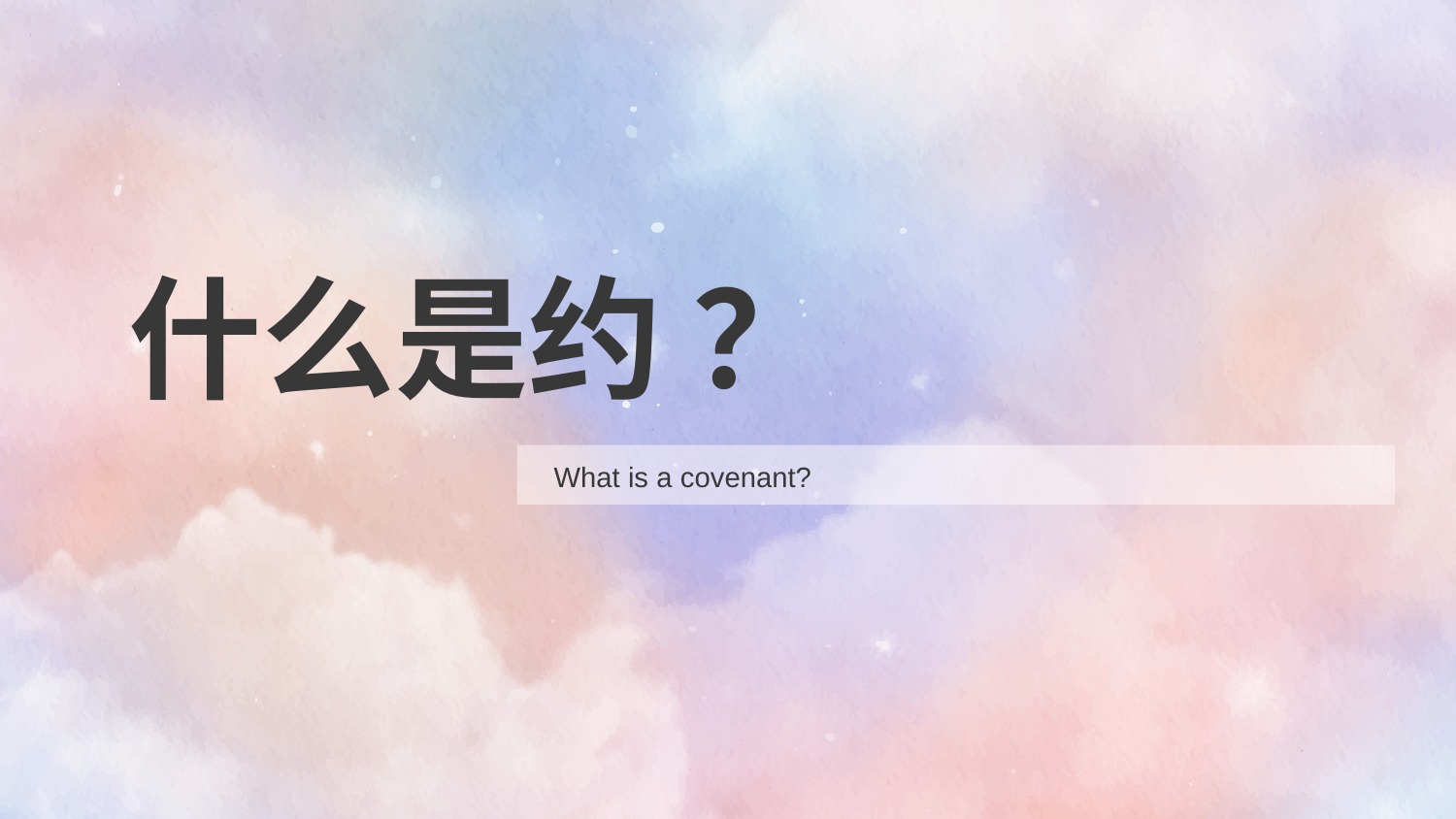

# 什么是约 ？
What is a covenant?